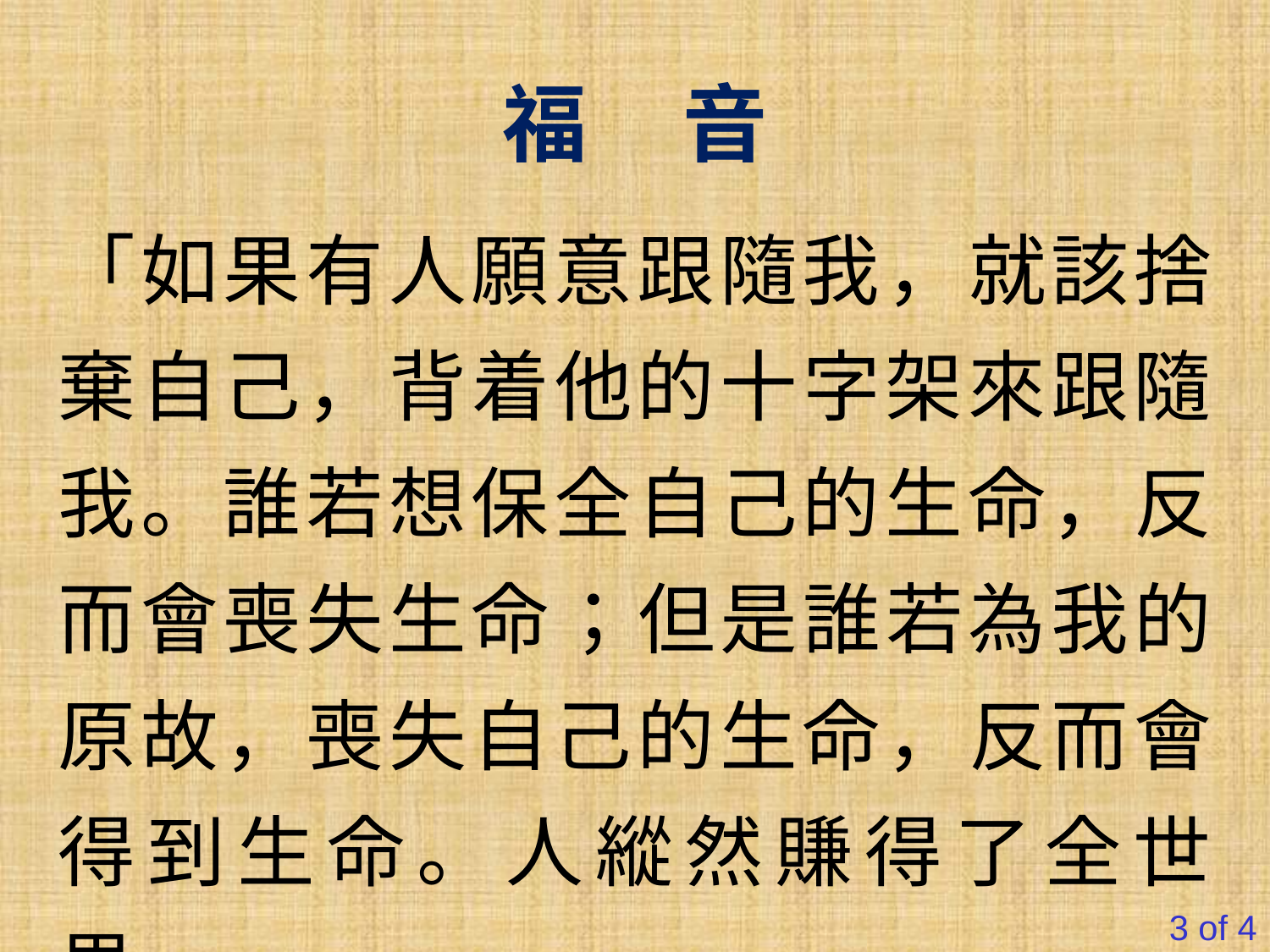

福     音

「如果有人願意跟隨我，就該捨棄自己，背着他的十字架來跟隨我。誰若想保全自己的生命，反而會喪失生命；但是誰若為我的原故，喪失自己的生命，反而會得到生命。人縱然賺得了全世界，
3 of 4